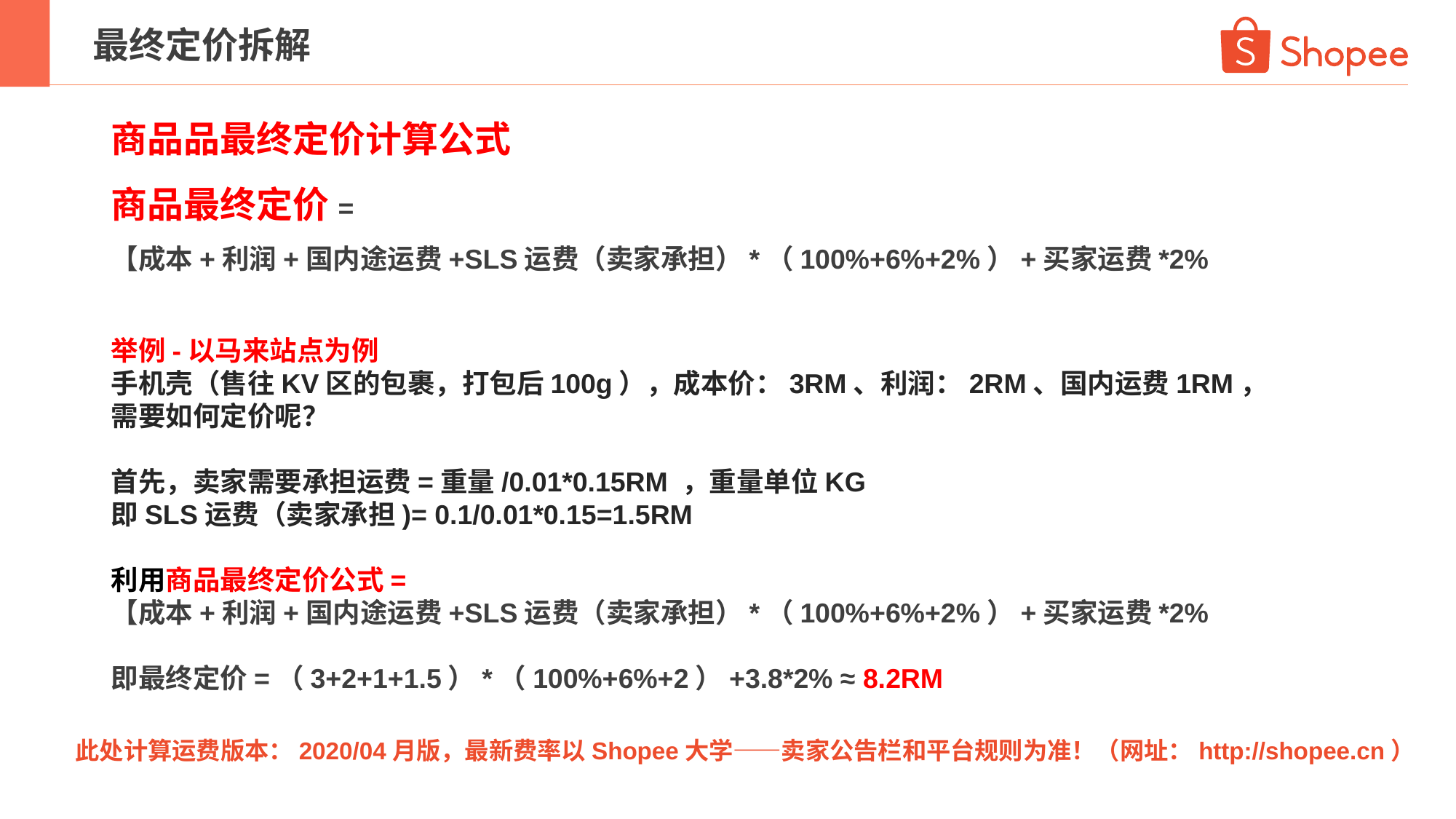

最终定价拆解
商品品最终定价计算公式
商品最终定价=
【成本+利润+国内途运费+SLS运费（卖家承担）*（100%+6%+2%）+买家运费*2%
举例-以马来站点为例
手机壳（售往KV区的包裹，打包后100g），成本价：3RM、利润：2RM、国内运费1RM，
需要如何定价呢？

首先，卖家需要承担运费=重量/0.01*0.15RM ，重量单位KG
即SLS运费（卖家承担)= 0.1/0.01*0.15=1.5RM

利用商品最终定价公式=
【成本+利润+国内途运费+SLS运费（卖家承担）*（100%+6%+2%）+买家运费*2%

即最终定价=（3+2+1+1.5）*（100%+6%+2）+3.8*2% ≈ 8.2RM

此处计算运费版本：2020/04月版，最新费率以Shopee大学——卖家公告栏和平台规则为准！（网址：http://shopee.cn）